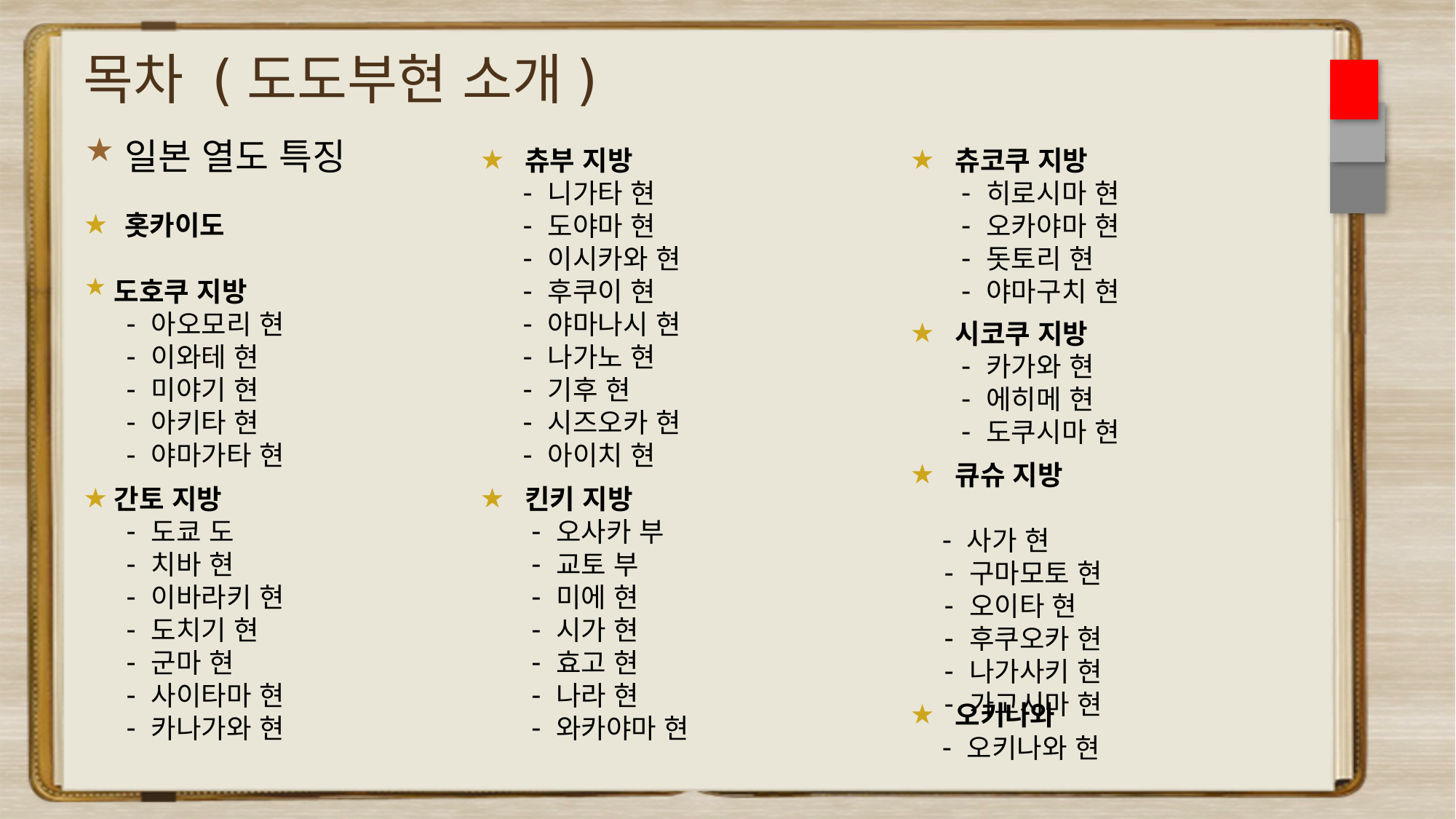

# 목차 (도도부현 소개)
일본 열도 특징

 츄부 지방
     - 니가타 현
     - 도야마 현
     - 이시카와 현
     - 후쿠이 현
     - 야마나시 현
     - 나가노 현
     - 기후 현
     - 시즈오카 현
     - 아이치 현
 츄코쿠 지방
      - 히로시마 현
      - 오카야마 현
      - 돗토리 현
      - 야마구치 현
홋카이도
도호쿠 지방
     - 아오모리 현
     - 이와테 현
     - 미야기 현
     - 아키타 현
     - 야마가타 현
 시코쿠 지방
      - 카가와 현
      - 에히메 현
      - 도쿠시마 현
 큐슈 지방
    - 사가 현
    - 구마모토 현
    - 오이타 현
    - 후쿠오카 현
    - 나가사키 현
    - 가고시마 현
간토 지방
     - 도쿄 도
     - 치바 현
     - 이바라키 현
     - 도치기 현
     - 군마 현
     - 사이타마 현
     - 카나가와 현
 킨키 지방
      - 오사카 부
      - 교토 부
      - 미에 현
      - 시가 현
      - 효고 현
      - 나라 현
      - 와카야마 현
 오키나와
    - 오키나와 현